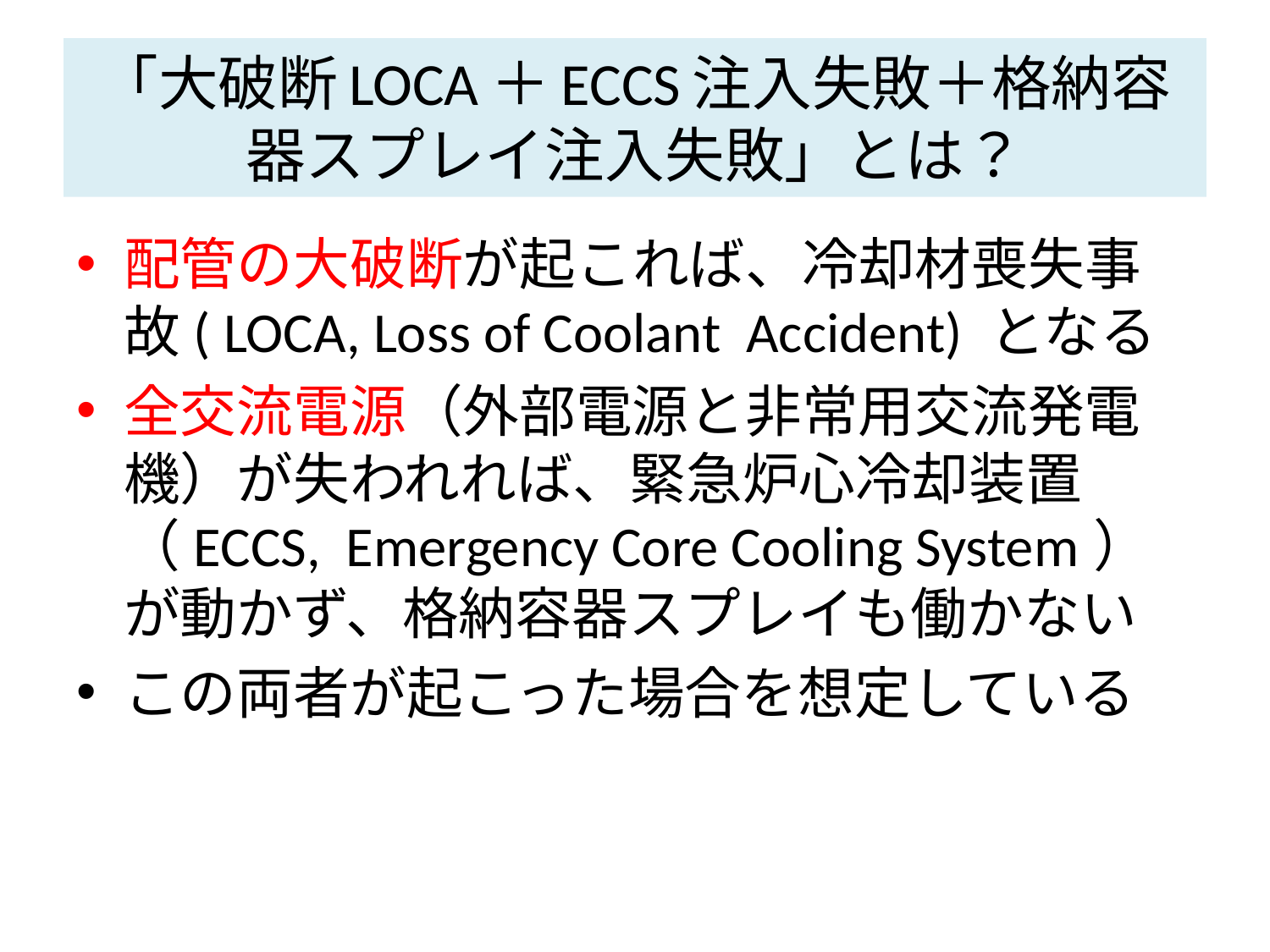

# 「大破断LOCA＋ECCS注入失敗＋格納容器スプレイ注入失敗」とは？
配管の大破断が起これば、冷却材喪失事故( LOCA, Loss of Coolant  Accident) となる
全交流電源（外部電源と非常用交流発電機）が失われれば、緊急炉心冷却装置（ECCS,  Emergency Core Cooling System）が動かず、格納容器スプレイも働かない
この両者が起こった場合を想定している